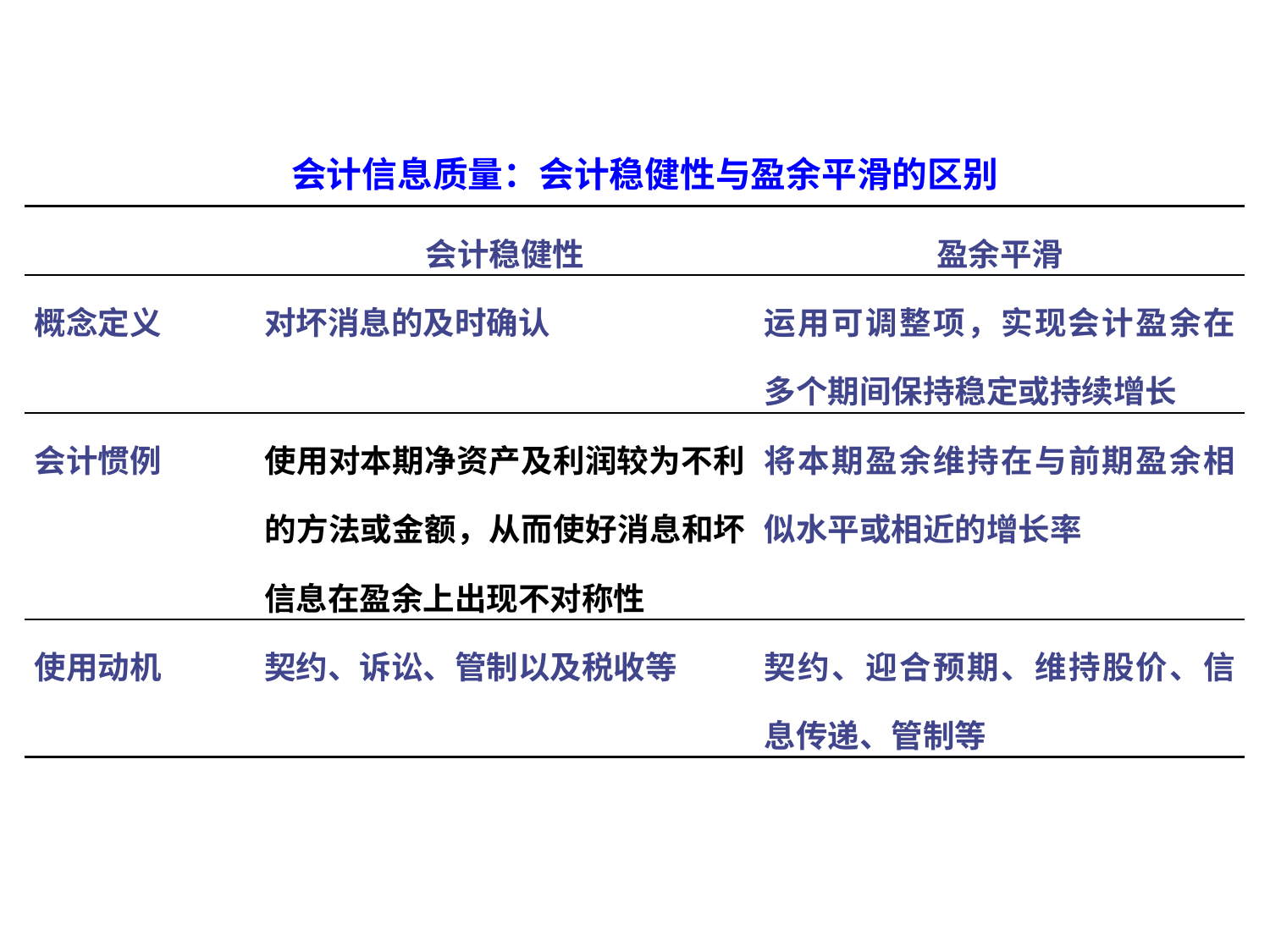

会计信息质量：会计稳健性与盈余平滑的区别
|  | 会计稳健性 | 盈余平滑 |
| --- | --- | --- |
| 概念定义 | 对坏消息的及时确认 | 运用可调整项，实现会计盈余在多个期间保持稳定或持续增长 |
| 会计惯例 | 使用对本期净资产及利润较为不利的方法或金额，从而使好消息和坏信息在盈余上出现不对称性 | 将本期盈余维持在与前期盈余相似水平或相近的增长率 |
| 使用动机 | 契约、诉讼、管制以及税收等 | 契约、迎合预期、维持股价、信息传递、管制等 |